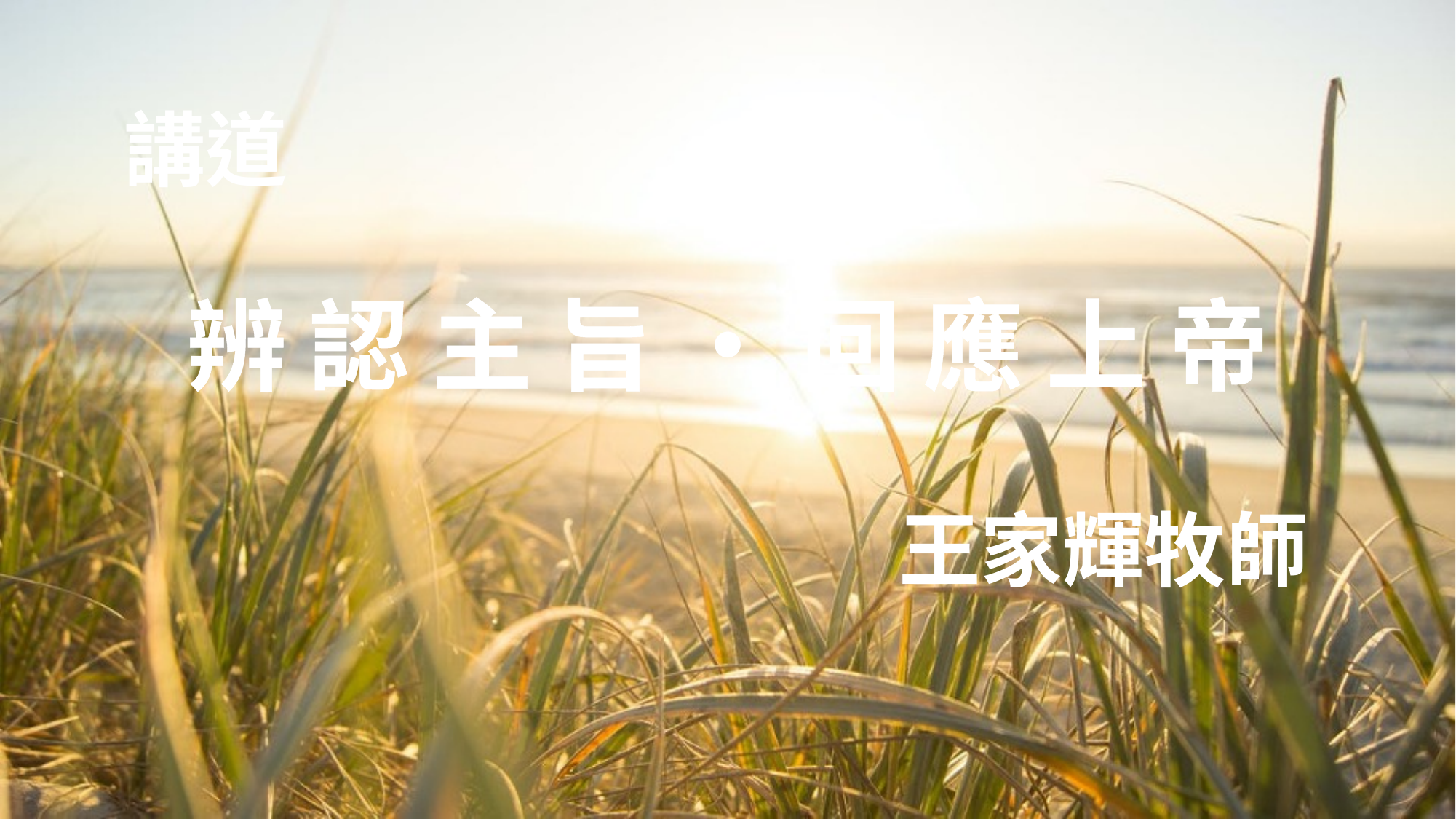

講道
辨 認 主 旨 ‧ 回 應 上 帝

王家輝牧師